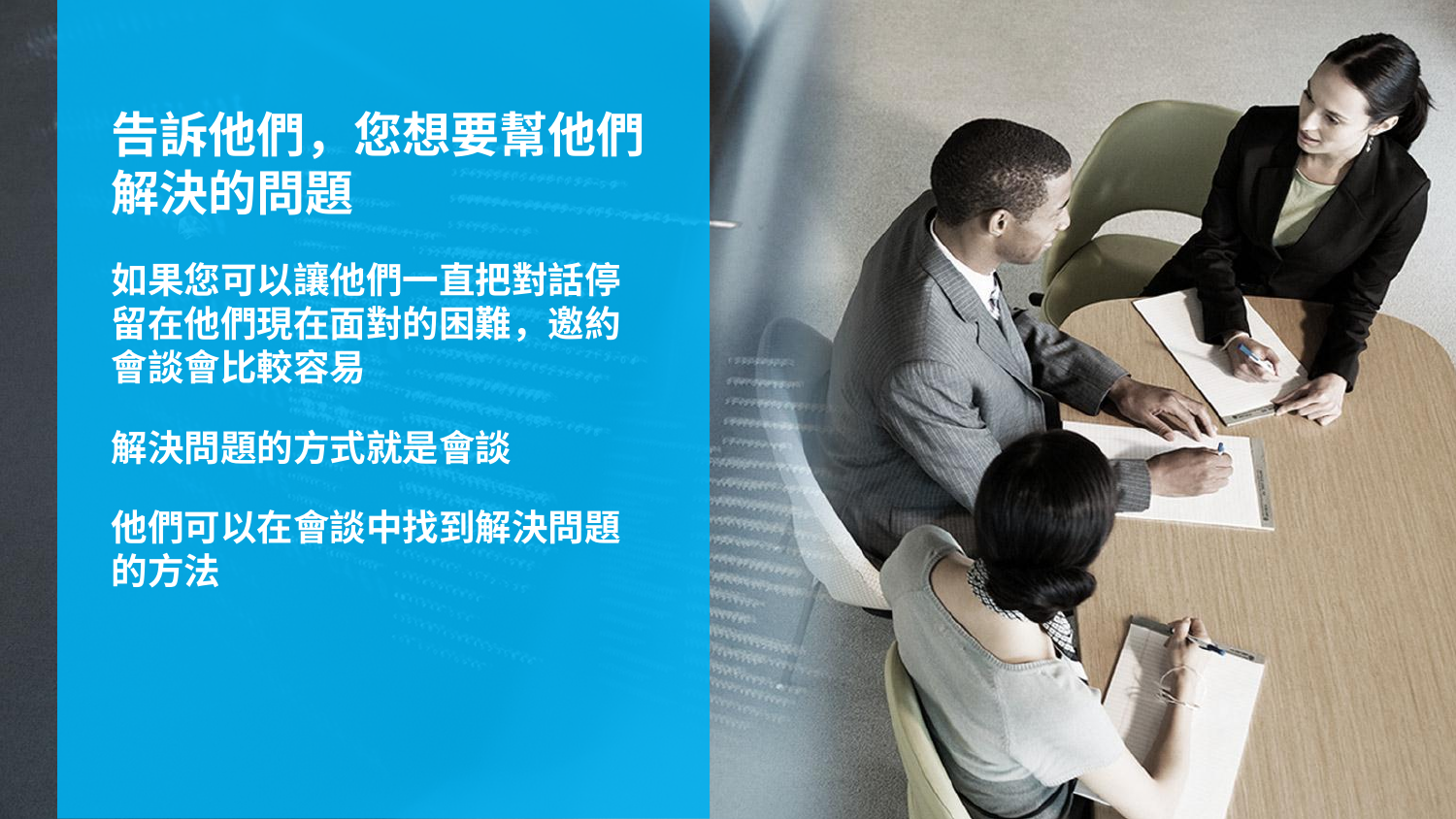

告訴他們，您想要幫他們解決的問題
如果您可以讓他們一直把對話停留在他們現在面對的困難，邀約會談會比較容易
解決問題的方式就是會談
他們可以在會談中找到解決問題的方法